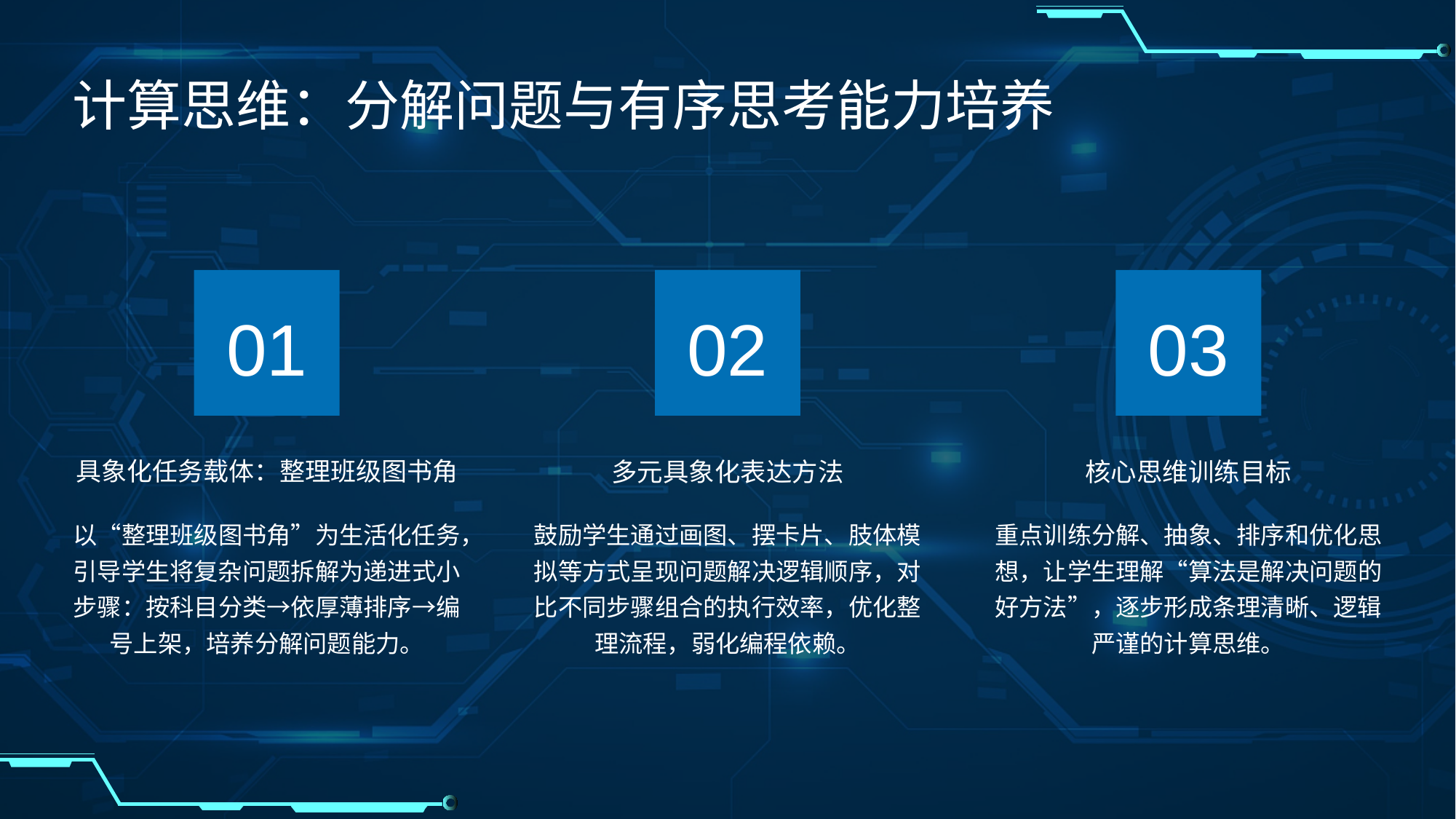

计算思维：分解问题与有序思考能力培养

01
02
03
具象化任务载体：整理班级图书角
多元具象化表达方法
核心思维训练目标
以“整理班级图书角”为生活化任务，引导学生将复杂问题拆解为递进式小步骤：按科目分类→依厚薄排序→编号上架，培养分解问题能力。
鼓励学生通过画图、摆卡片、肢体模拟等方式呈现问题解决逻辑顺序，对比不同步骤组合的执行效率，优化整理流程，弱化编程依赖。
重点训练分解、抽象、排序和优化思想，让学生理解“算法是解决问题的好方法”，逐步形成条理清晰、逻辑严谨的计算思维。